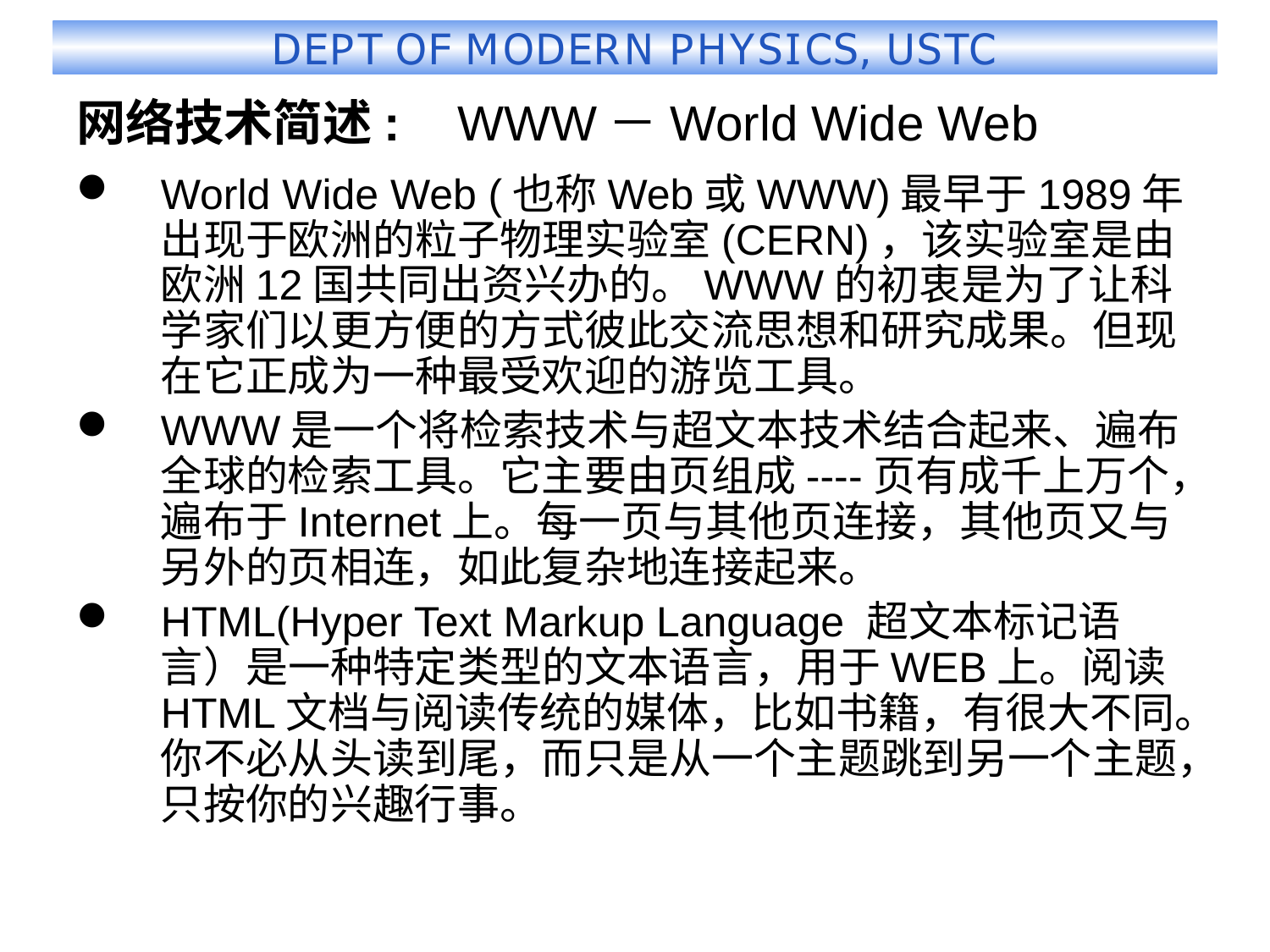

# 网络技术简述:	WWW－World Wide Web
World Wide Web (也称Web或WWW)最早于1989年出现于欧洲的粒子物理实验室(CERN)，该实验室是由欧洲12国共同出资兴办的。WWW的初衷是为了让科学家们以更方便的方式彼此交流思想和研究成果。但现在它正成为一种最受欢迎的游览工具。
WWW是一个将检索技术与超文本技术结合起来、遍布全球的检索工具。它主要由页组成----页有成千上万个，遍布于Internet上。每一页与其他页连接，其他页又与另外的页相连，如此复杂地连接起来。
HTML(Hyper Text Markup Language 超文本标记语言）是一种特定类型的文本语言，用于WEB上。阅读HTML文档与阅读传统的媒体，比如书籍，有很大不同。你不必从头读到尾，而只是从一个主题跳到另一个主题，只按你的兴趣行事。